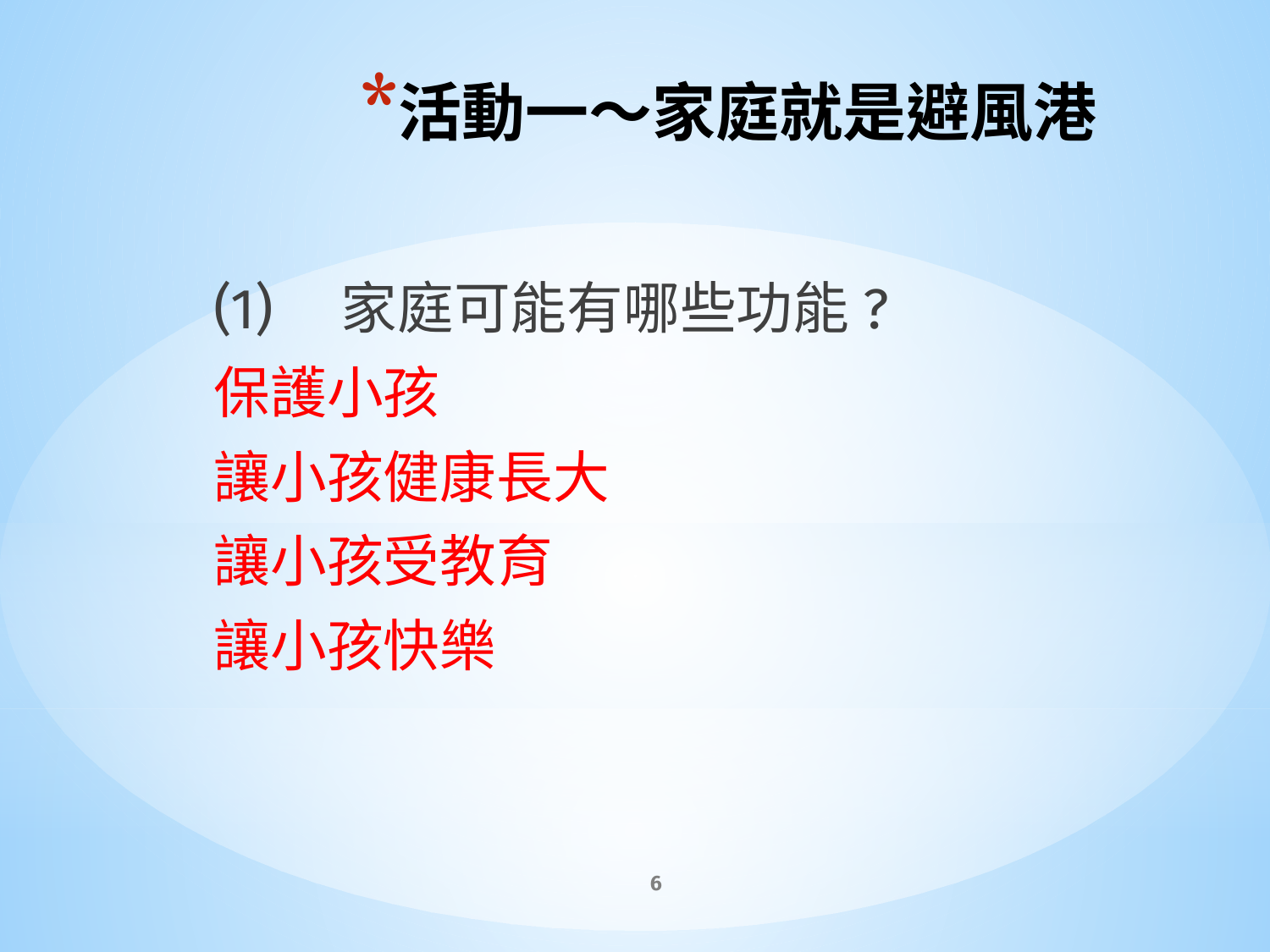

# 活動一〜家庭就是避風港
(1)	家庭可能有哪些功能?
保護小孩
讓小孩健康長大
讓小孩受教育
讓小孩快樂
6